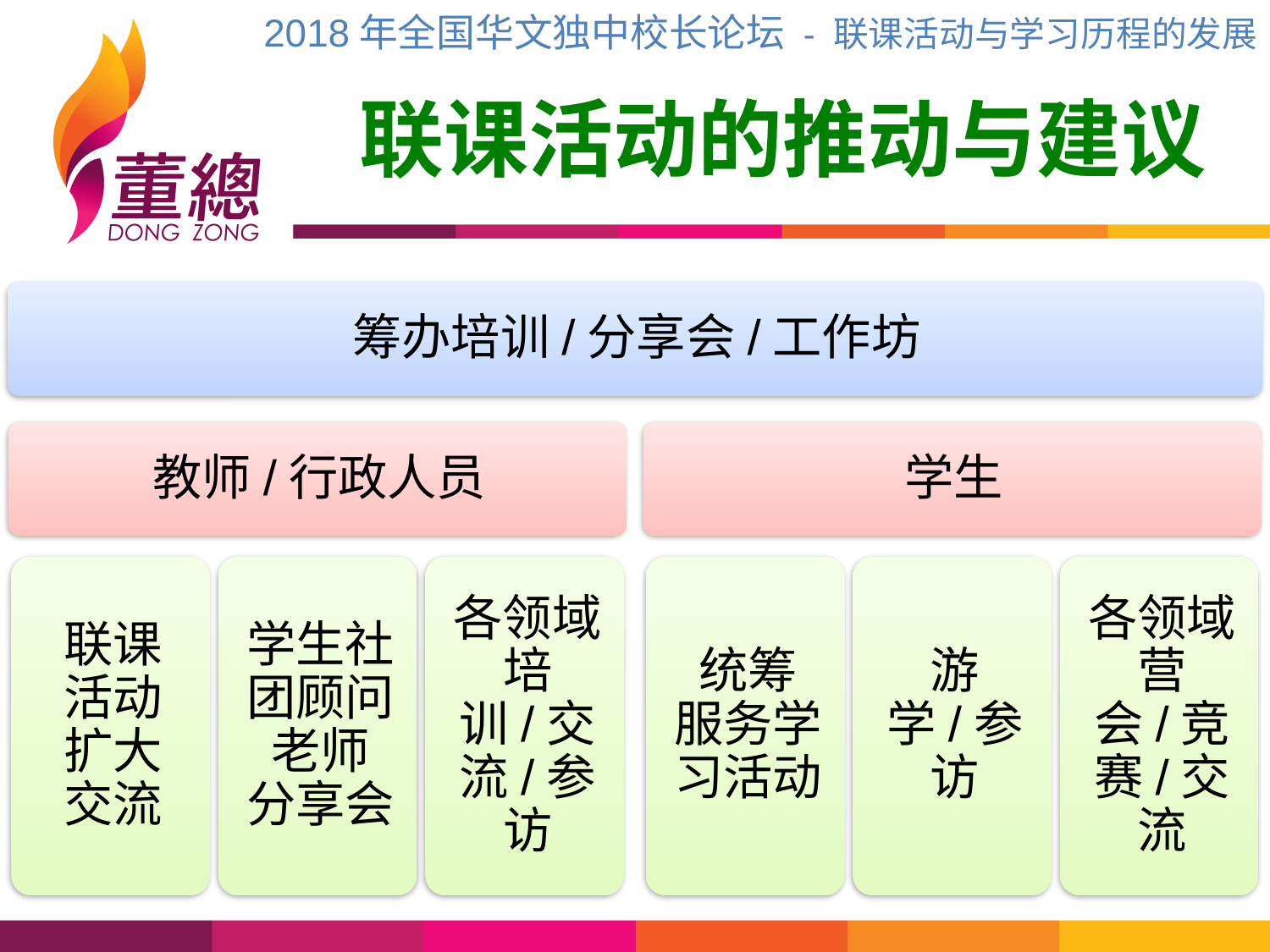

2018年全国华文独中校长论坛 - 联课活动与学习历程的发展
联课活动的推动与建议
筹办培训/分享会/工作坊
教师/行政人员
联课
活动
扩大
交流
学生社团顾问老师
分享会
各领域培训/交流/参访
学生
统筹
服务学习活动
游学/参访
各领域营会/竞赛/交流